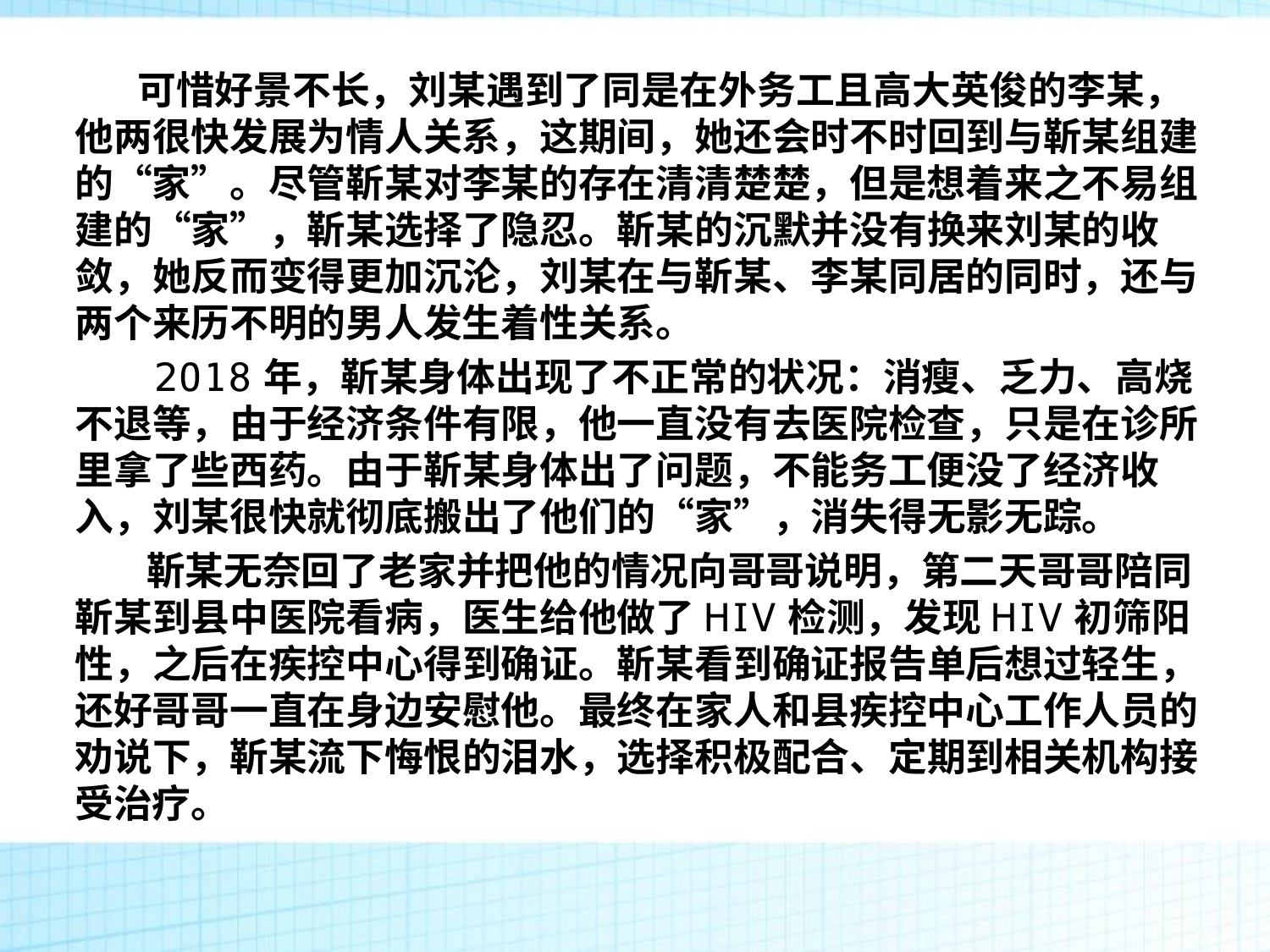

可惜好景不长，刘某遇到了同是在外务工且高大英俊的李某，他两很快发展为情人关系，这期间，她还会时不时回到与靳某组建的“家”。尽管靳某对李某的存在清清楚楚，但是想着来之不易组建的“家”，靳某选择了隐忍。靳某的沉默并没有换来刘某的收敛，她反而变得更加沉沦，刘某在与靳某、李某同居的同时，还与两个来历不明的男人发生着性关系。
       2018年，靳某身体出现了不正常的状况：消瘦、乏力、高烧不退等，由于经济条件有限，他一直没有去医院检查，只是在诊所里拿了些西药。由于靳某身体出了问题，不能务工便没了经济收入，刘某很快就彻底搬出了他们的“家”，消失得无影无踪。
       靳某无奈回了老家并把他的情况向哥哥说明，第二天哥哥陪同靳某到县中医院看病，医生给他做了HIV检测，发现HIV初筛阳性，之后在疾控中心得到确证。靳某看到确证报告单后想过轻生，还好哥哥一直在身边安慰他。最终在家人和县疾控中心工作人员的劝说下，靳某流下悔恨的泪水，选择积极配合、定期到相关机构接受治疗。